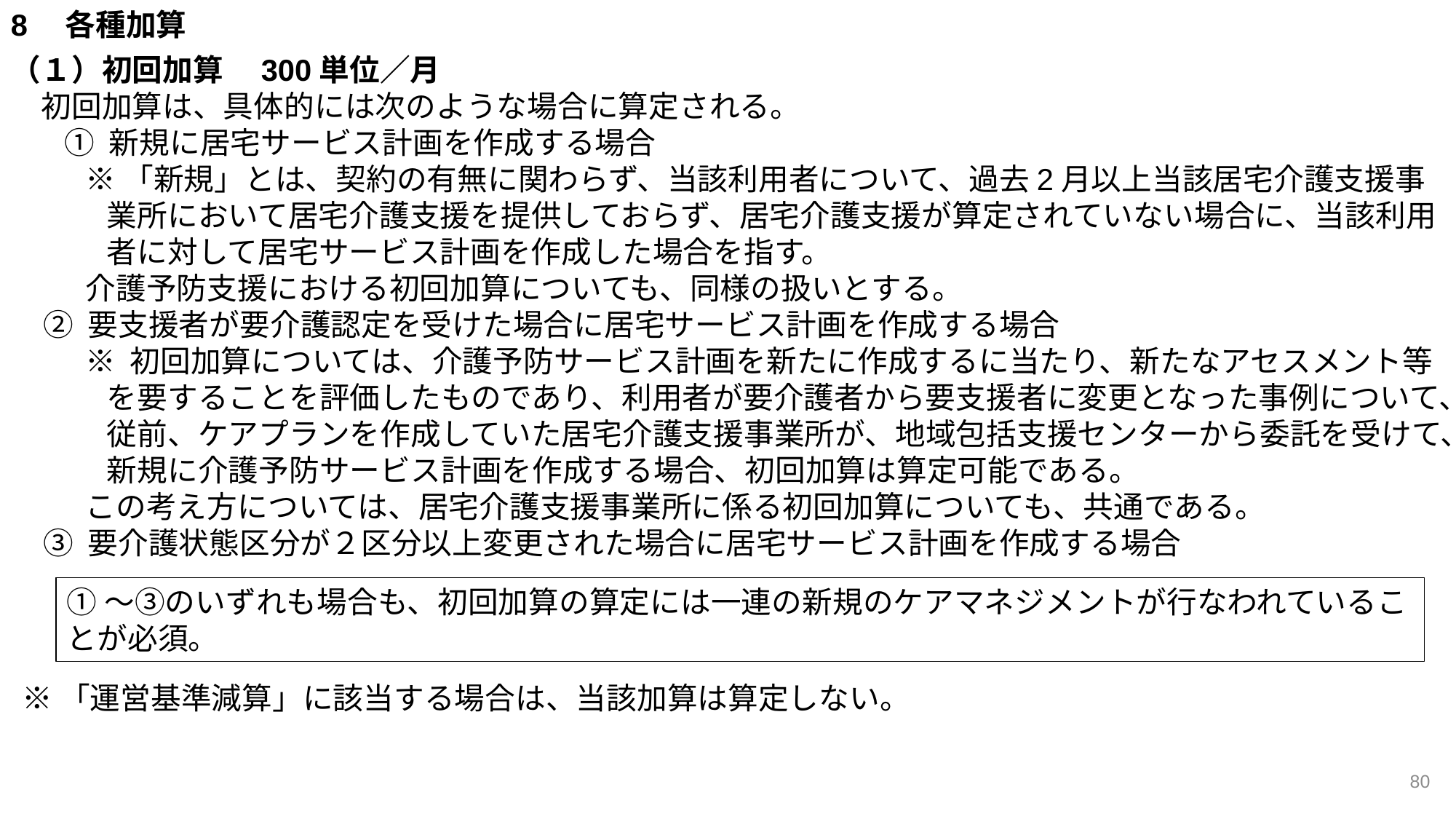

8　各種加算

（１）初回加算　300単位／月
　初回加算は、具体的には次のような場合に算定される。
① 新規に居宅サービス計画を作成する場合
※「新規」とは、契約の有無に関わらず、当該利用者について、過去2月以上当該居宅介護支援事業所において居宅介護支援を提供しておらず、居宅介護支援が算定されていない場合に、当該利用者に対して居宅サービス計画を作成した場合を指す。
介護予防支援における初回加算についても、同様の扱いとする。
② 要支援者が要介護認定を受けた場合に居宅サービス計画を作成する場合
※ 初回加算については、介護予防サービス計画を新たに作成するに当たり、新たなアセスメント等を要することを評価したものであり、利用者が要介護者から要支援者に変更となった事例について、従前、ケアプランを作成していた居宅介護支援事業所が、地域包括支援センターから委託を受けて、新規に介護予防サービス計画を作成する場合、初回加算は算定可能である。
この考え方については、居宅介護支援事業所に係る初回加算についても、共通である。
③ 要介護状態区分が２区分以上変更された場合に居宅サービス計画を作成する場合

※「運営基準減算」に該当する場合は、当該加算は算定しない。

①～③のいずれも場合も、初回加算の算定には一連の新規のケアマネジメントが行なわれていることが必須。
80